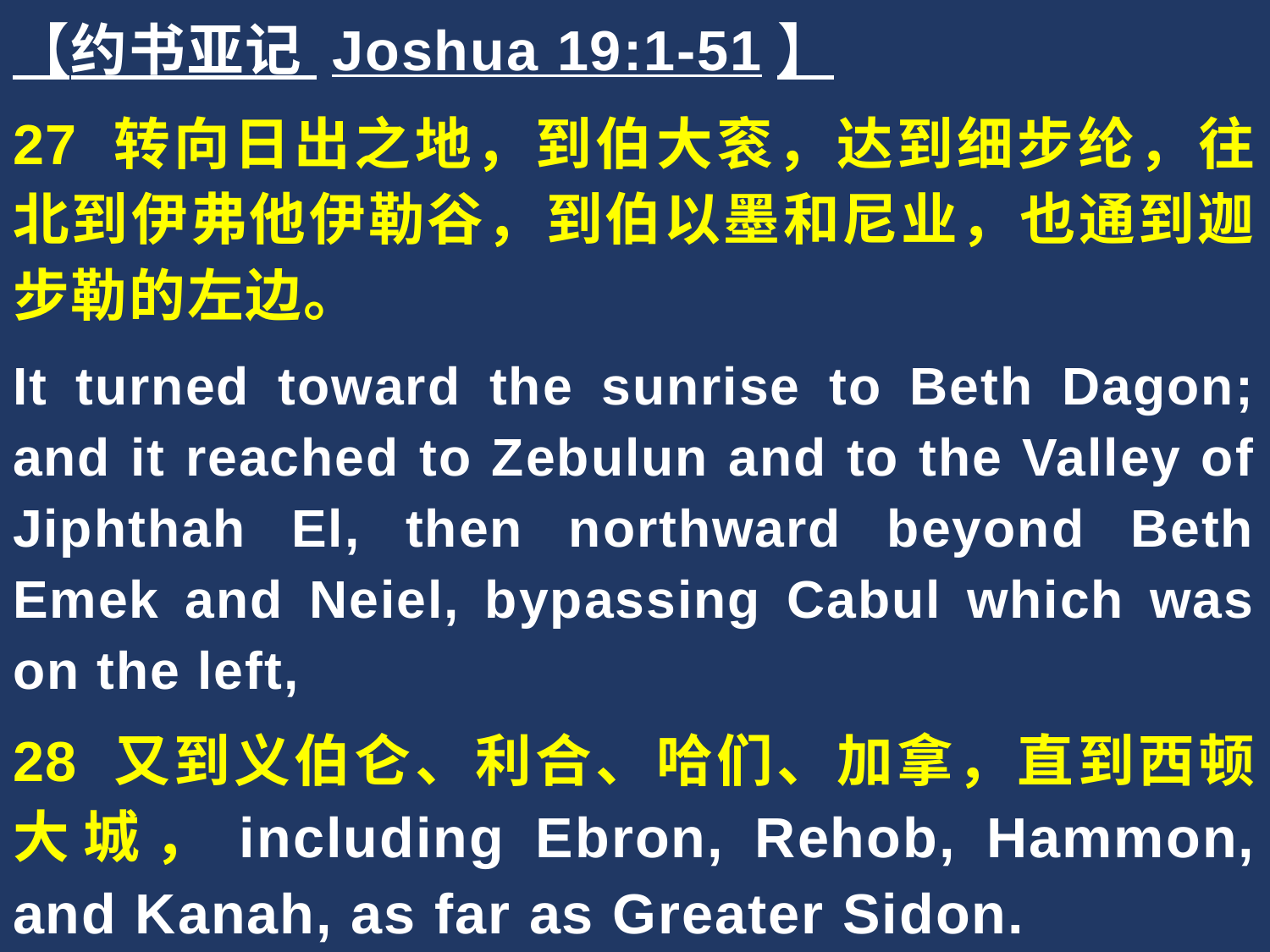

【约书亚记 Joshua 19:1-51】
27 转向日出之地，到伯大衮，达到细步纶，往北到伊弗他伊勒谷，到伯以墨和尼业，也通到迦步勒的左边。
It turned toward the sunrise to Beth Dagon; and it reached to Zebulun and to the Valley of Jiphthah El, then northward beyond Beth Emek and Neiel, bypassing Cabul which was on the left,
28 又到义伯仑、利合、哈们、加拿，直到西顿大城，including Ebron, Rehob, Hammon, and Kanah, as far as Greater Sidon.